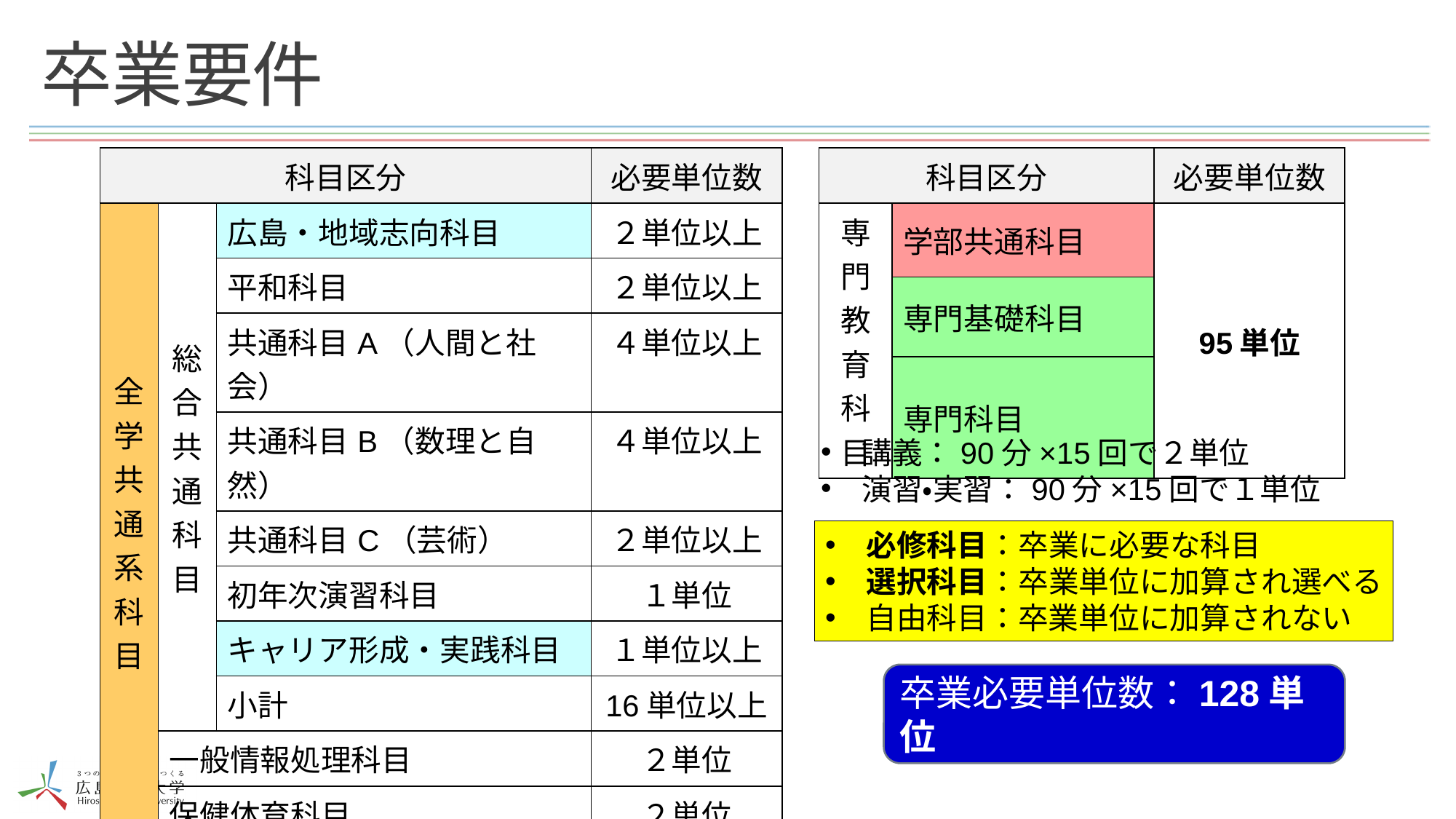

# 卒業要件
| 科目区分 |  |  | 必要単位数 |
| --- | --- | --- | --- |
| 全学共通系科目 | 総合共通科目 | 広島・地域志向科目 | ２単位以上 |
|  |  | 平和科目 | ２単位以上 |
|  |  | 共通科目A（人間と社会） | ４単位以上 |
|  |  | 共通科目B（数理と自然） | ４単位以上 |
|  |  | 共通科目C（芸術） | ２単位以上 |
|  |  | 初年次演習科目 | １単位 |
|  |  | キャリア形成・実践科目 | １単位以上 |
|  |  | 小計 | 16単位以上 |
|  | 一般情報処理科目 |  | ２単位 |
|  | 保健体育科目 |  | ２単位 |
| 外国語系科目 |  |  | ８単位以上 |
| 全学共通＋外国語系科目合計 |  |  | 33単位 |
| 科目区分 |  | 必要単位数 |
| --- | --- | --- |
| 専門教育科目 | 学部共通科目 | 95単位 |
|  | 専門基礎科目 |  |
|  | 専門科目 |  |
講義：90分×15回で２単位
演習・実習：90分×15回で１単位
必修科目：卒業に必要な科目
選択科目：卒業単位に加算され選べる
自由科目：卒業単位に加算されない
卒業必要単位数：128単位